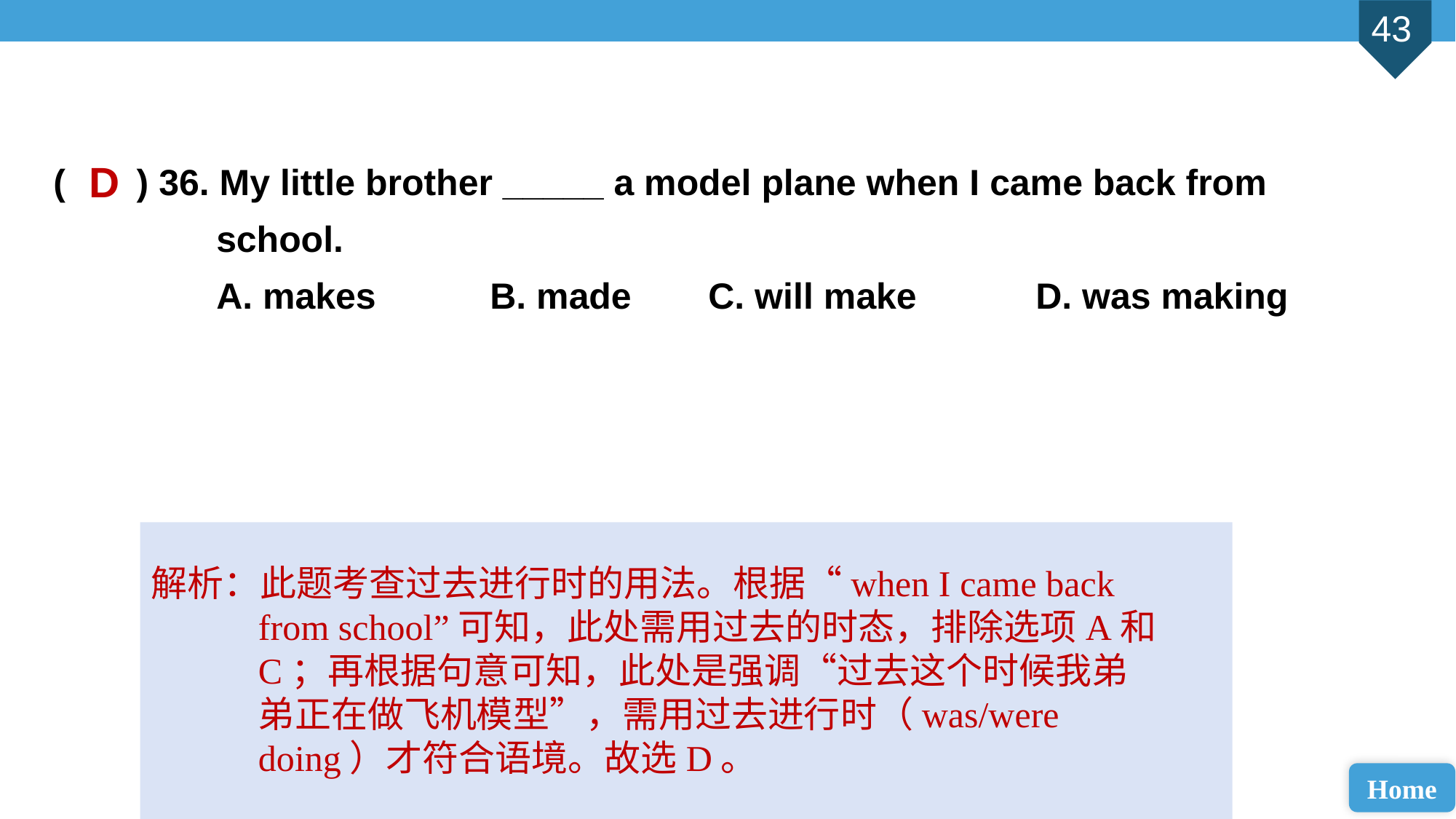

(       ) 36. My little brother _____ a model plane when I came back from
                school.
                A. makes 	B. made 	C. will make 	D. was making
D

解析：此题考查过去进行时的用法。根据“when I came back from school”可知，此处需用过去的时态，排除选项A和C；再根据句意可知，此处是强调“过去这个时候我弟弟正在做飞机模型”，需用过去进行时（was/were doing）才符合语境。故选D。